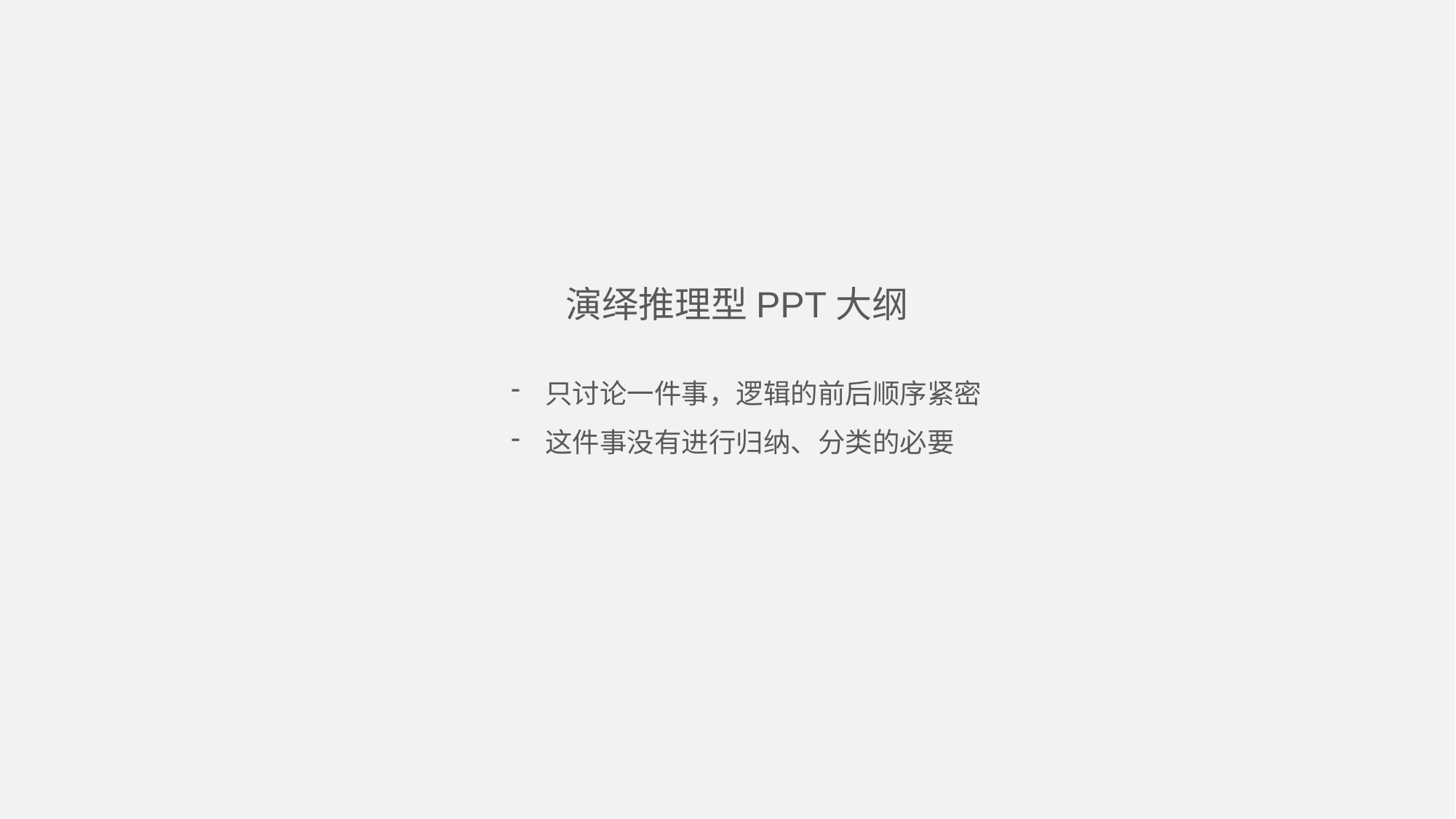

演绎推理型PPT大纲
只讨论一件事，逻辑的前后顺序紧密
这件事没有进行归纳、分类的必要